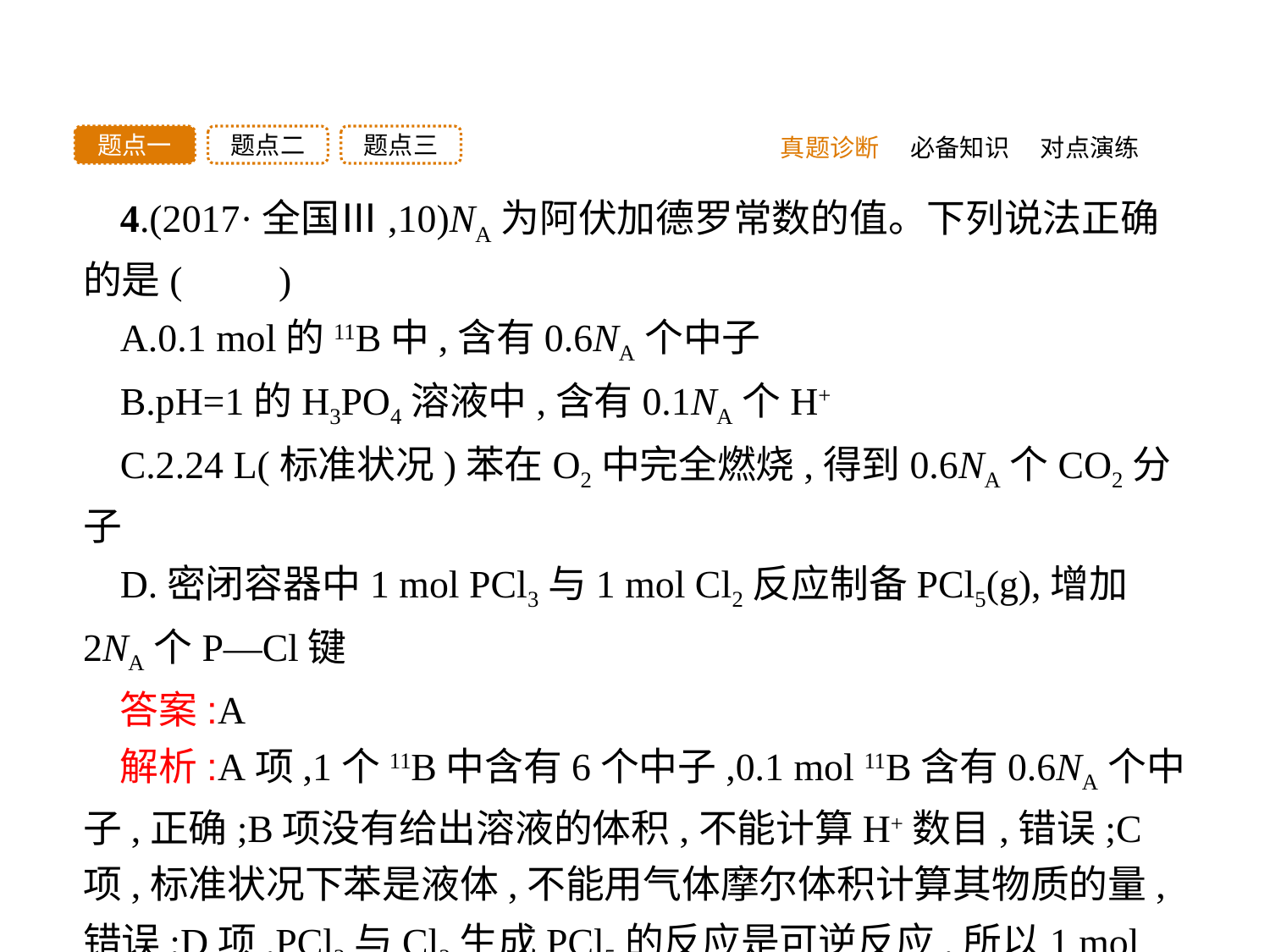

题点三
题点二
题点一
真题诊断
必备知识
对点演练
4.(2017·全国Ⅲ,10)NA为阿伏加德罗常数的值。下列说法正确的是(　　)
A.0.1 mol的11B中,含有0.6NA个中子
B.pH=1的H3PO4溶液中,含有0.1NA个H+
C.2.24 L(标准状况)苯在O2中完全燃烧,得到0.6NA个CO2分子
D.密闭容器中1 mol PCl3与1 mol Cl2反应制备PCl5(g),增加2NA个P—Cl键
答案:A
解析:A项,1个11B中含有6个中子,0.1 mol 11B含有0.6NA个中子,正确;B项没有给出溶液的体积,不能计算H+数目,错误;C项,标准状况下苯是液体,不能用气体摩尔体积计算其物质的量,错误;D项,PCl3与Cl2生成PCl5的反应是可逆反应,所以1 mol PCl3与1 mol Cl2反应制备PCl5,增加的P—Cl键的数目小于2NA,错误。